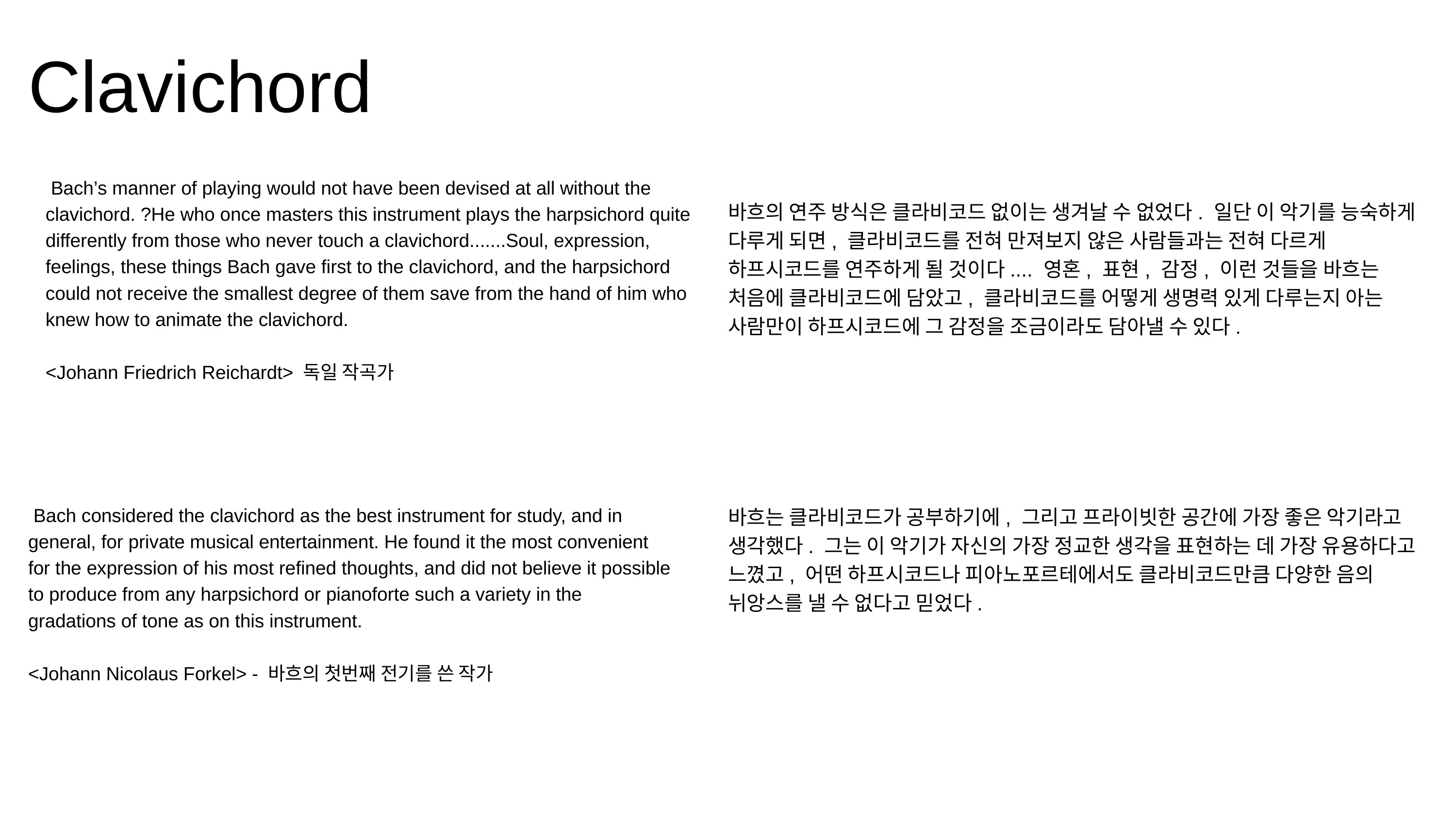

Clavichord
 Bach’s manner of playing would not have been devised at all without the clavichord. ?He who once masters this instrument plays the harpsichord quite differently from those who never touch a clavichord.......Soul, expression, feelings, these things Bach gave first to the clavichord, and the harpsichord could not receive the smallest degree of them save from the hand of him who knew how to animate the clavichord.

<Johann Friedrich Reichardt> 독일 작곡가
바흐의 연주 방식은 클라비코드 없이는 생겨날 수 없었다. 일단 이 악기를 능숙하게 다루게 되면, 클라비코드를 전혀 만져보지 않은 사람들과는 전혀 다르게 하프시코드를 연주하게 될 것이다.... 영혼, 표현, 감정, 이런 것들을 바흐는 처음에 클라비코드에 담았고, 클라비코드를 어떻게 생명력 있게 다루는지 아는 사람만이 하프시코드에 그 감정을 조금이라도 담아낼 수 있다.
 Bach considered the clavichord as the best instrument for study, and in general, for private musical entertainment. He found it the most convenient for the expression of his most refined thoughts, and did not believe it possible to produce from any harpsichord or pianoforte such a variety in the gradations of tone as on this instrument.

<Johann Nicolaus Forkel> - 바흐의 첫번째 전기를 쓴 작가
바흐는 클라비코드가 공부하기에, 그리고 프라이빗한 공간에 가장 좋은 악기라고 생각했다. 그는 이 악기가 자신의 가장 정교한 생각을 표현하는 데 가장 유용하다고 느꼈고, 어떤 하프시코드나 피아노포르테에서도 클라비코드만큼 다양한 음의 뉘앙스를 낼 수 없다고 믿었다.